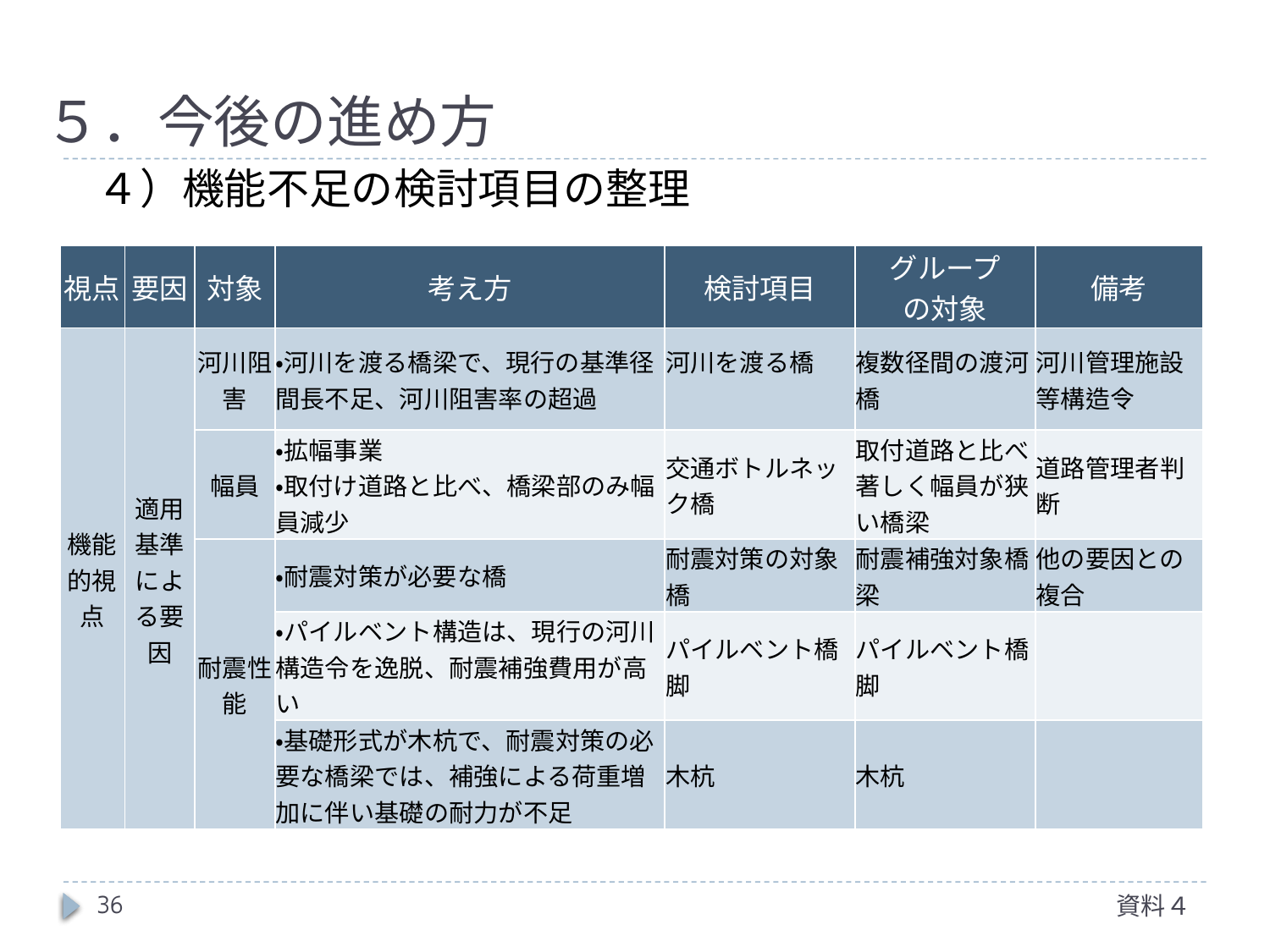

# ５．今後の進め方
４）機能不足の検討項目の整理
| 視点 | 要因 | 対象 | 考え方 | 検討項目 | グループ の対象 | 備考 |
| --- | --- | --- | --- | --- | --- | --- |
| 機能的視点 | 適用基準による要因 | 河川阻害 | ・河川を渡る橋梁で、現行の基準径間長不足、河川阻害率の超過 | 河川を渡る橋 | 複数径間の渡河橋 | 河川管理施設等構造令 |
|  |  | 幅員 | ・拡幅事業 ・取付け道路と比べ、橋梁部のみ幅員減少 | 交通ボトルネック橋 | 取付道路と比べ著しく幅員が狭い橋梁 | 道路管理者判断 |
|  |  | 耐震性能 | ・耐震対策が必要な橋 | 耐震対策の対象橋 | 耐震補強対象橋梁 | 他の要因との複合 |
|  |  |  | ・パイルベント構造は、現行の河川構造令を逸脱、耐震補強費用が高い | パイルベント橋脚 | パイルベント橋脚 |  |
|  |  |  | ・基礎形式が木杭で、耐震対策の必要な橋梁では、補強による荷重増加に伴い基礎の耐力が不足 | 木杭 | 木杭 |  |
36
資料４